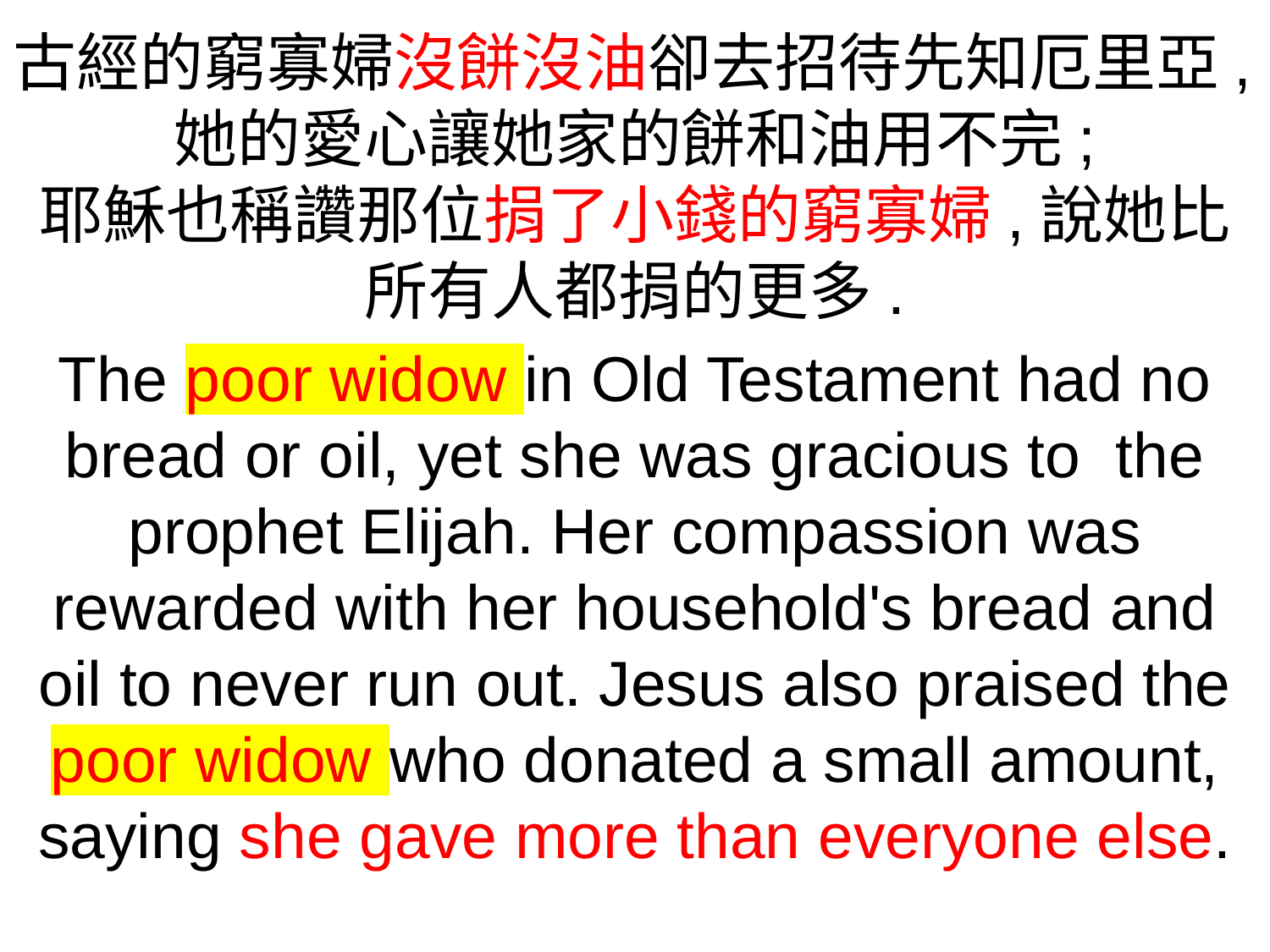

古經的窮寡婦沒餅沒油卻去招待先知厄里亞,她的愛心讓她家的餅和油用不完;
耶穌也稱讚那位捐了小錢的窮寡婦,說她比所有人都捐的更多.
The poor widow in Old Testament had no bread or oil, yet she was gracious to  the prophet Elijah. Her compassion was rewarded with her household's bread and oil to never run out. Jesus also praised the poor widow who donated a small amount, saying she gave more than everyone else.